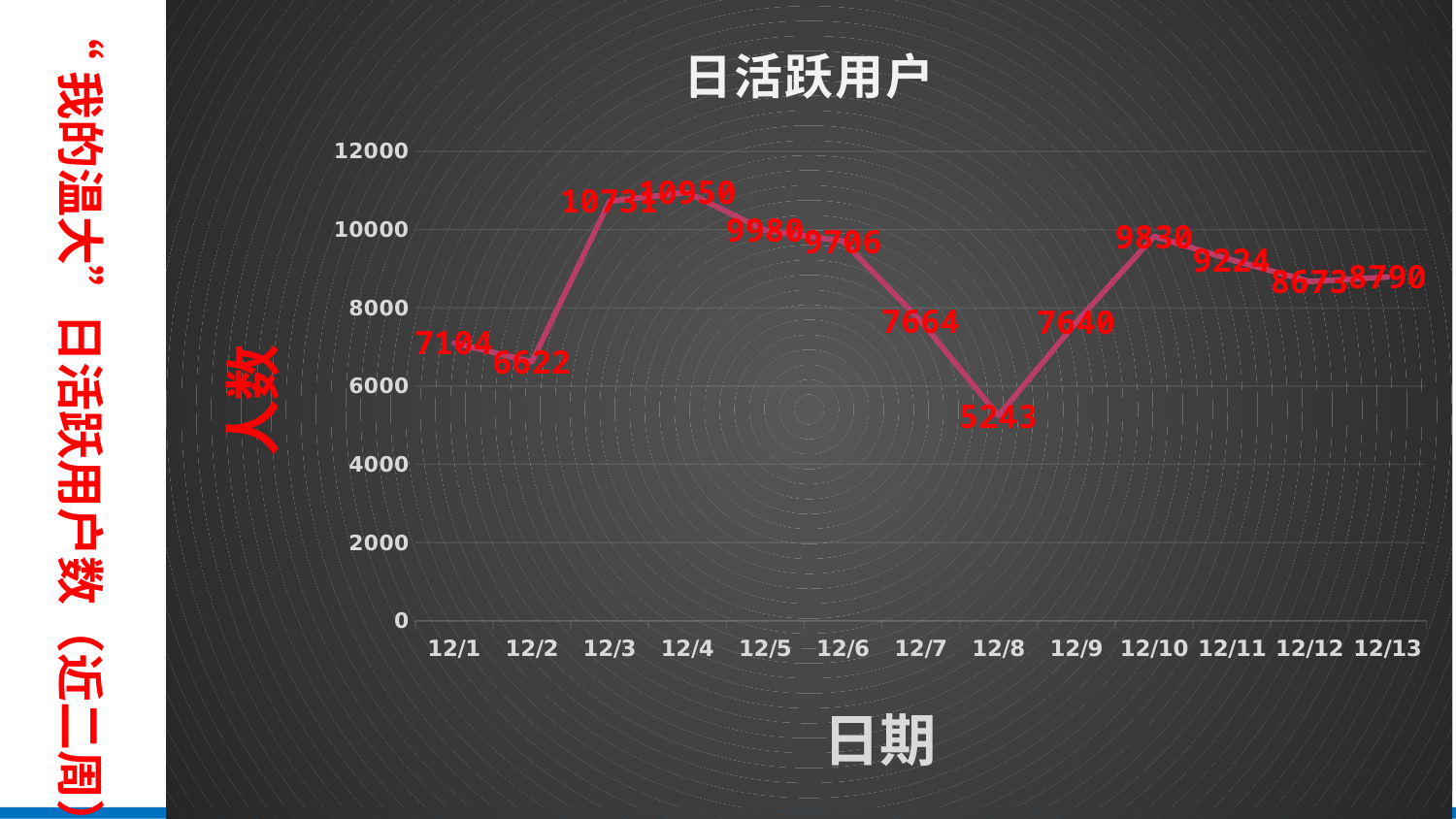

### Chart: 日活跃用户

| Category | 日活跃用户 |
|---|---|
| 43435 | 7104.0 |
| 43436 | 6622.0 |
| 43437 | 10731.0 |
| 43438 | 10950.0 |
| 43439 | 9980.0 |
| 43440 | 9706.0 |
| 43441 | 7664.0 |
| 43442 | 5243.0 |
| 43443 | 7640.0 |
| 43444 | 9830.0 |
| 43445 | 9224.0 |
| 43446 | 8673.0 |
| 43447 | 8790.0 |
“我的温大”日活跃用户数（近二周）